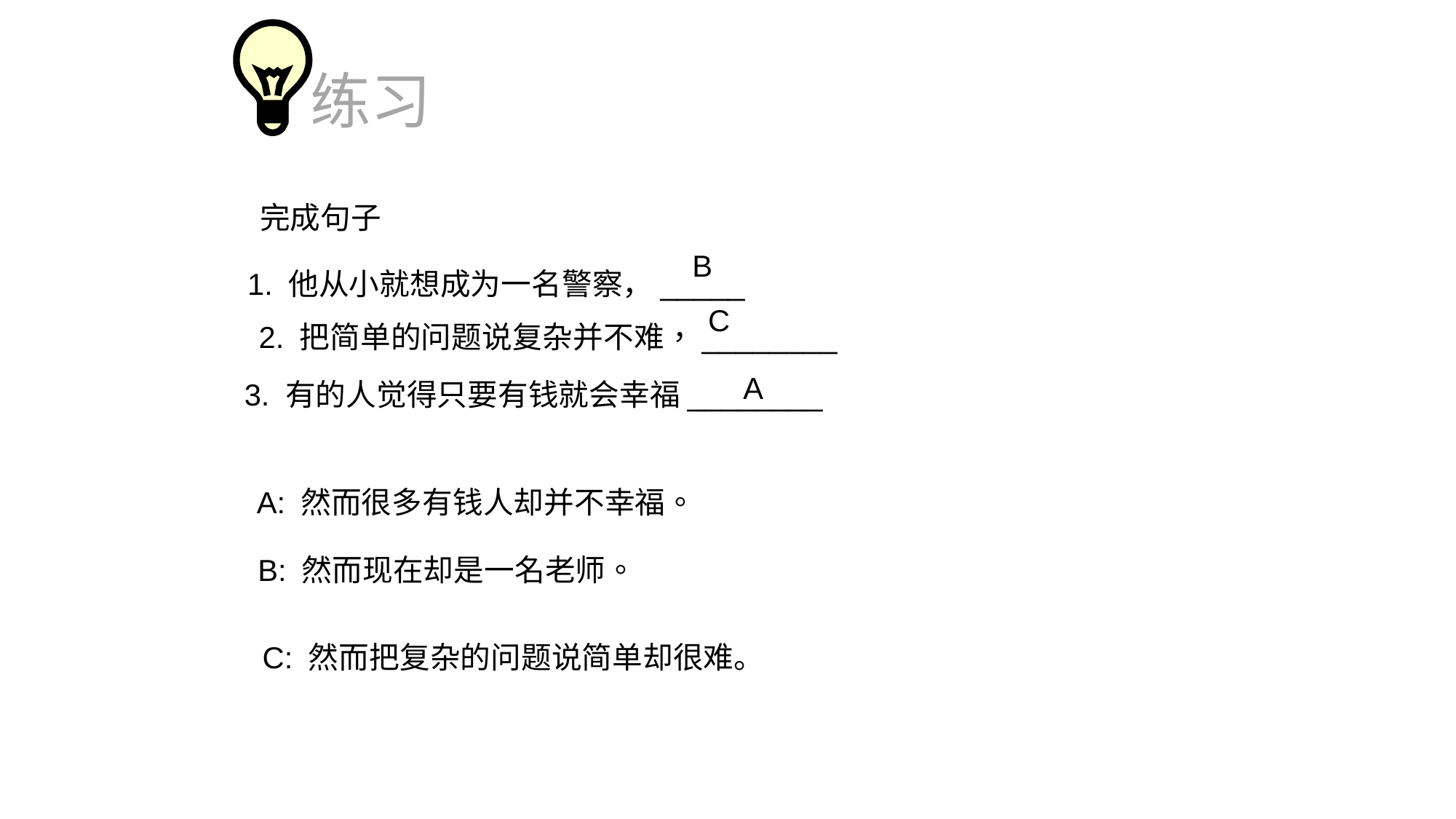

练习
完成句子
B
1. 他从小就想成为一名警察，_____
C
2. 把简单的问题说复杂并不难，________
A
3. 有的人觉得只要有钱就会幸福________
A: 然而很多有钱人却并不幸福。
B: 然而现在却是一名老师。
C: 然而把复杂的问题说简单却很难。